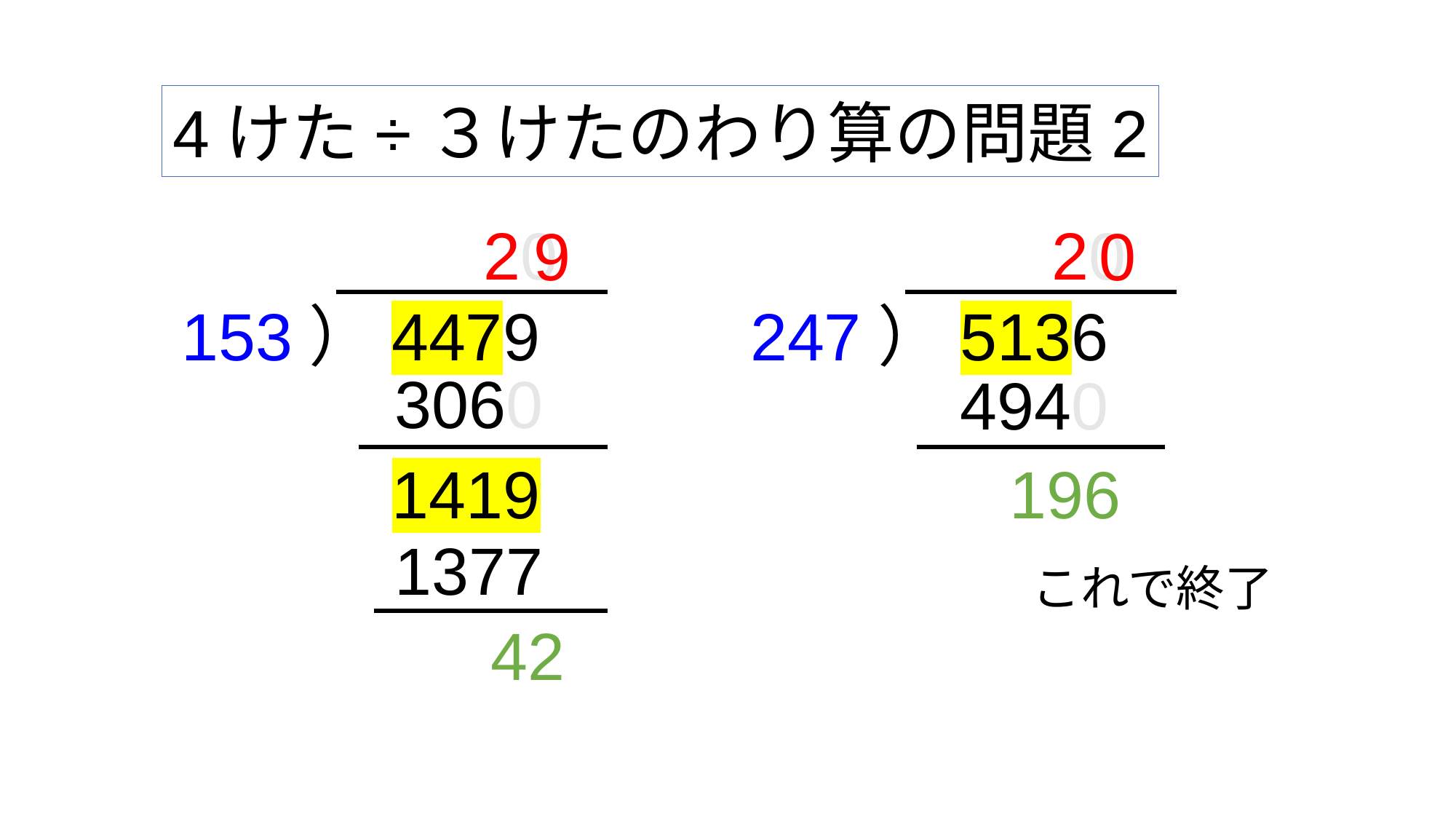

4けた÷３けたのわり算の問題2
20
20
9
0
153）4479
247）5136
3060
4940
1419
196
1377
これで終了
42